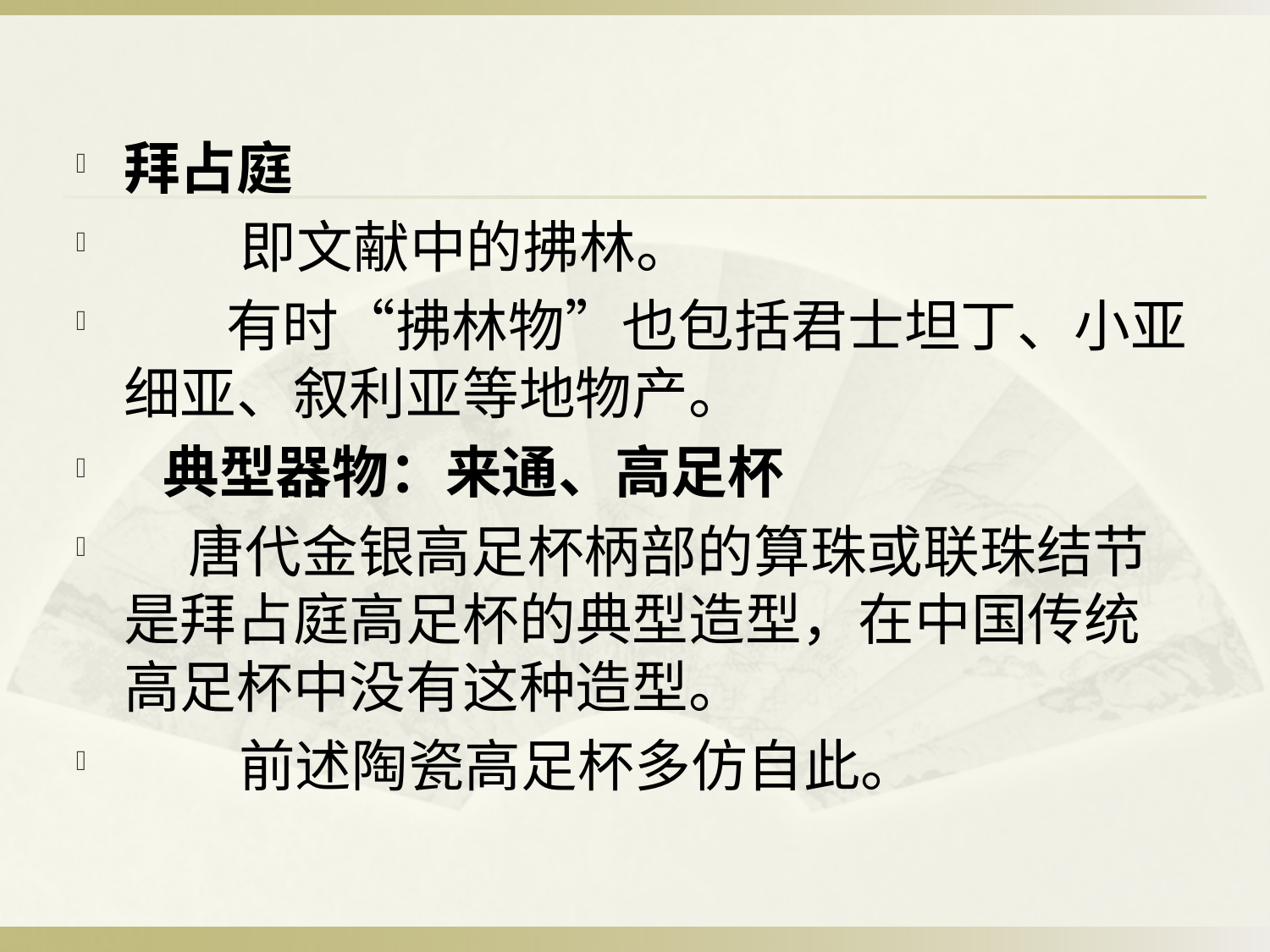

#
拜占庭
        即文献中的拂林。
       有时“拂林物”也包括君士坦丁、小亚细亚、叙利亚等地物产。
  典型器物：来通、高足杯
    唐代金银高足杯柄部的算珠或联珠结节是拜占庭高足杯的典型造型，在中国传统高足杯中没有这种造型。
        前述陶瓷高足杯多仿自此。